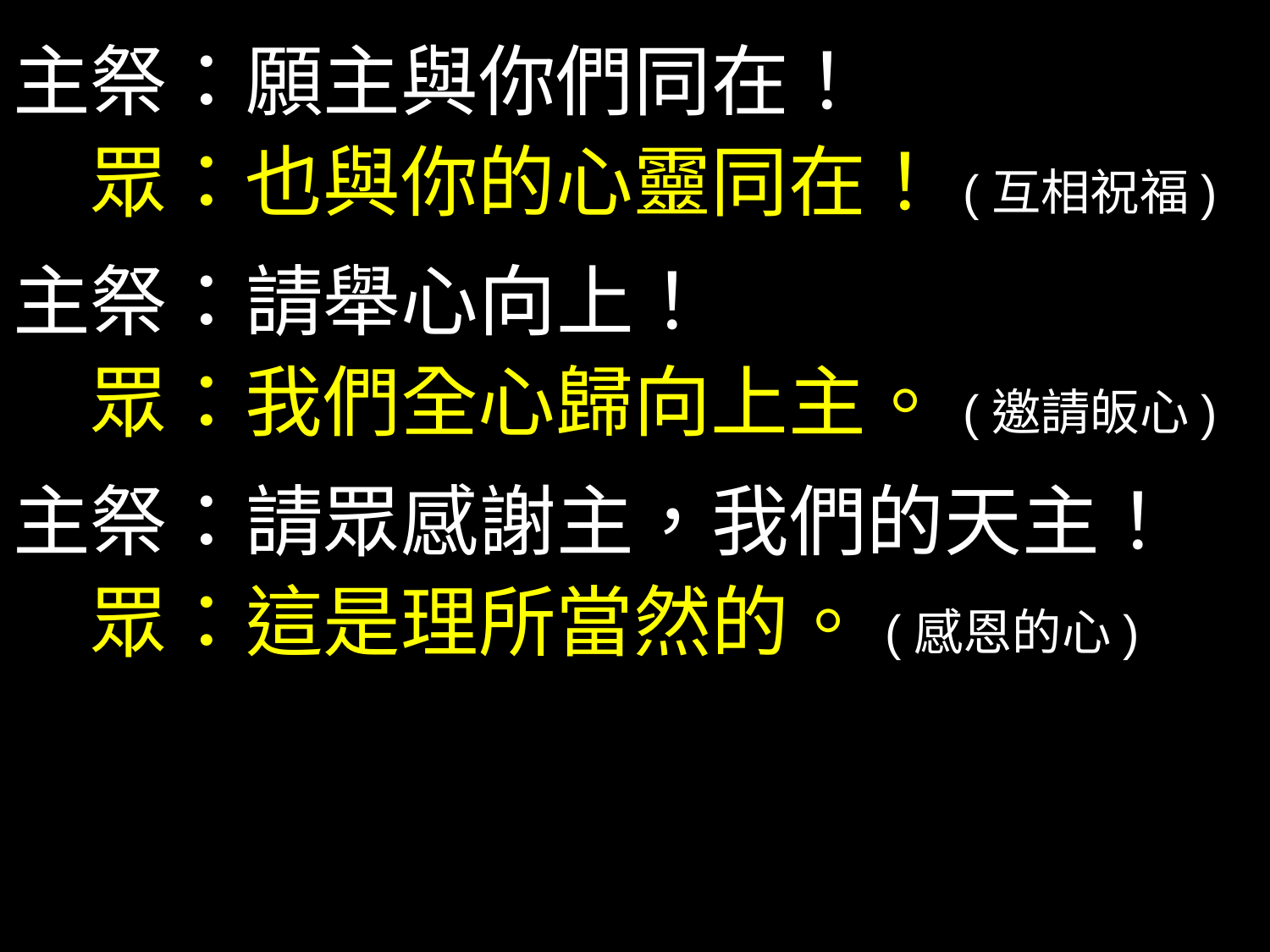

主祭：願主與你們同在！
   眾：也與你的心靈同在！(互相祝福)
主祭：請舉心向上！
   眾：我們全心歸向上主。(邀請皈心)
主祭：請眾感謝主，我們的天主！
   眾：這是理所當然的。(感恩的心)